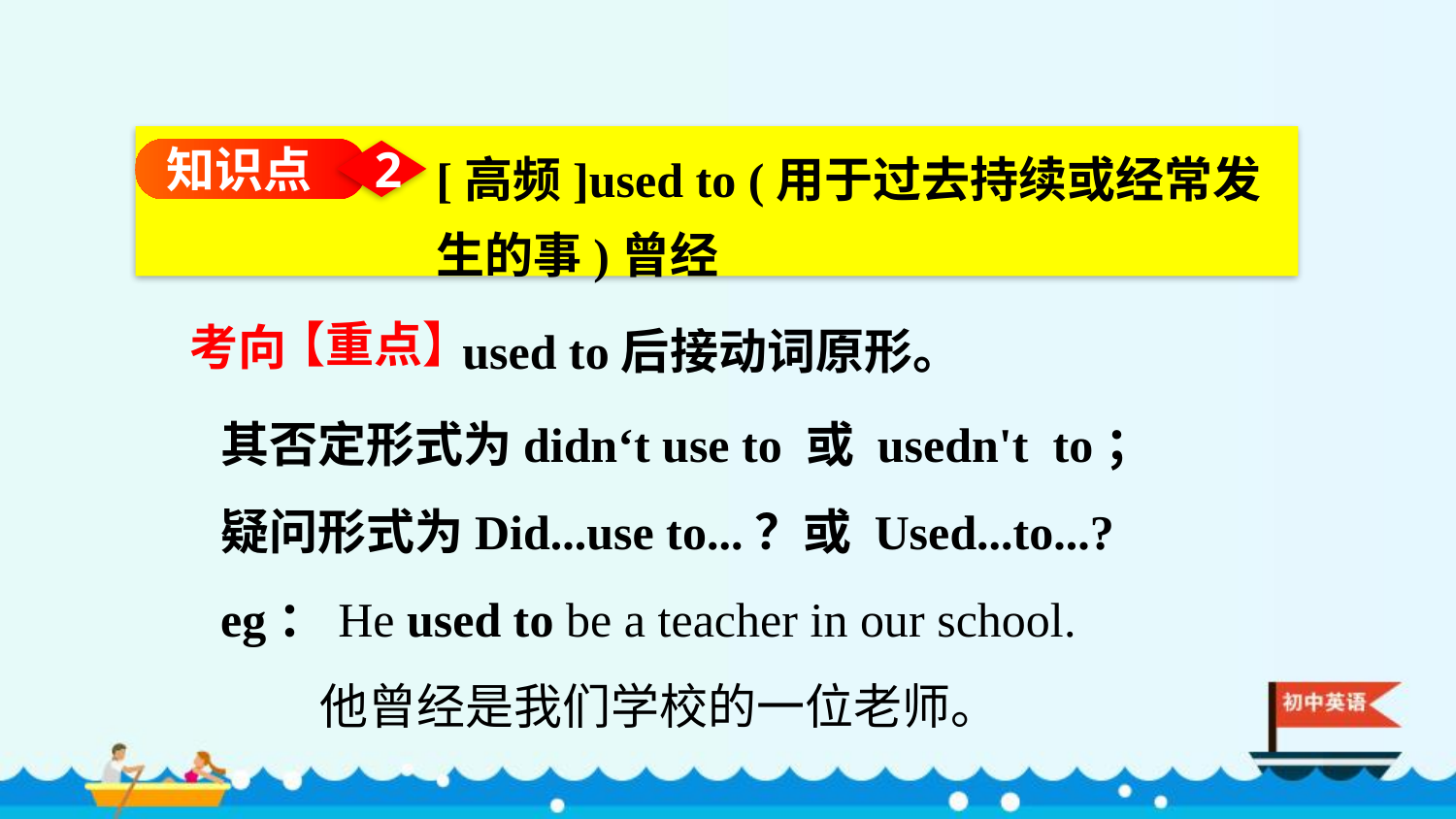

[高频]used to (用于过去持续或经常发生的事)曾经

知识点

2
used to后接动词原形。
考向
【重点】
其否定形式为didn‘t use to 或 usedn't  to；
疑问形式为Did...use to...？或 Used...to...?
eg：He used to be a teacher in our school.
        他曾经是我们学校的一位老师。